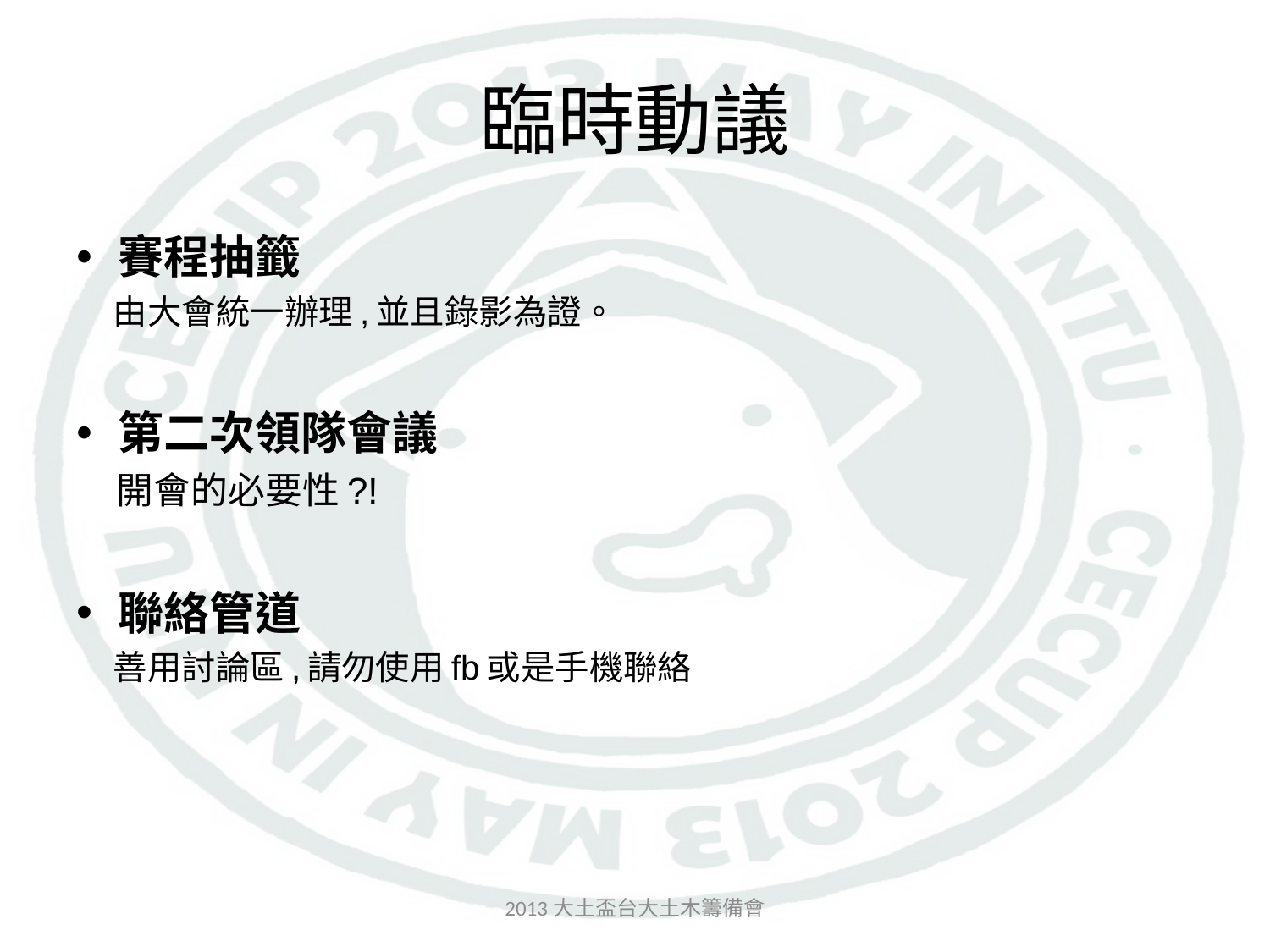

# 臨時動議
賽程抽籤
    由大會統一辦理,並且錄影為證。

第二次領隊會議
    開會的必要性?!

聯絡管道
    善用討論區,請勿使用fb或是手機聯絡

2013大土盃台大土木籌備會